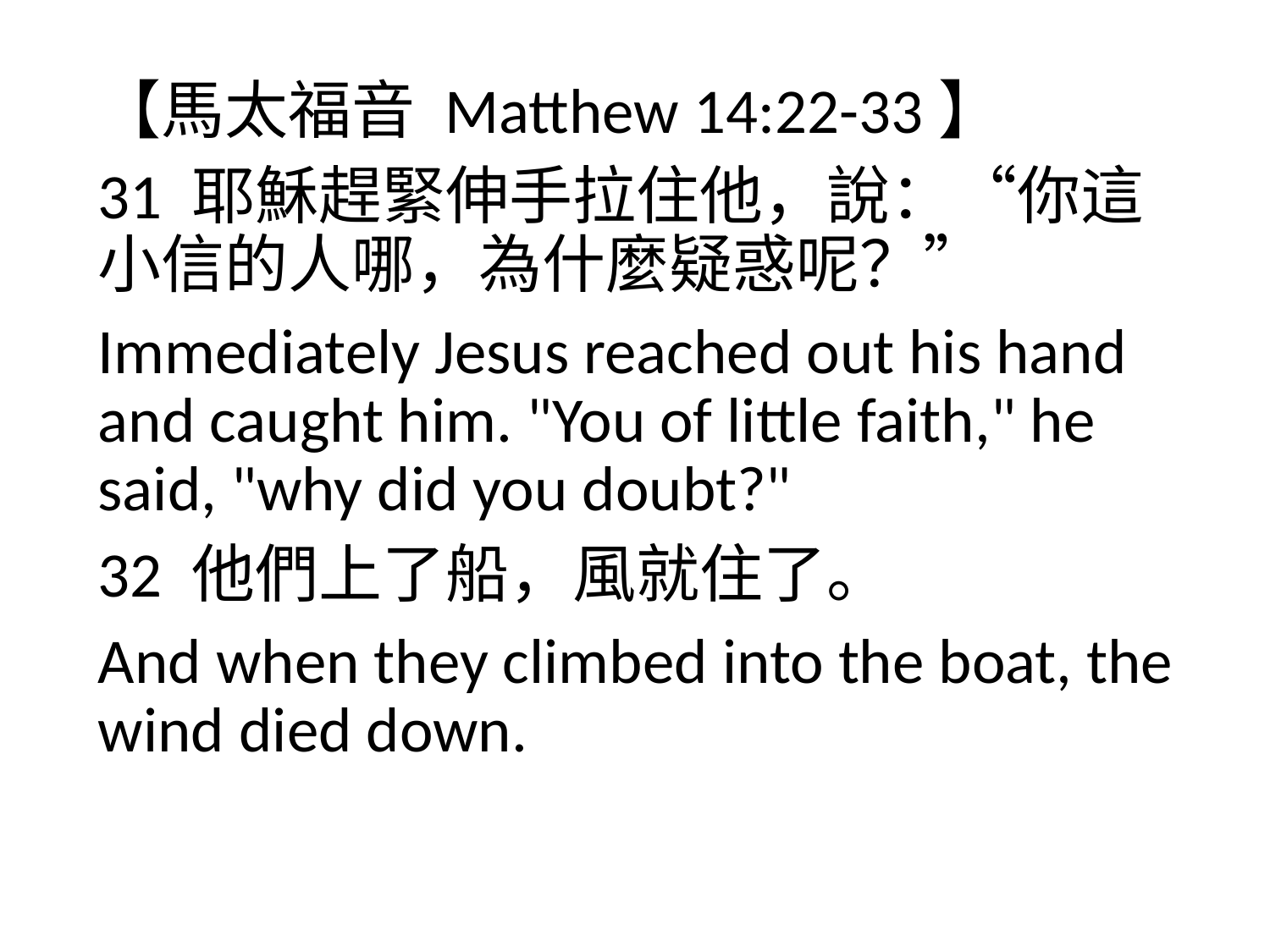

【馬太福音 Matthew 14:22-33】
31 耶穌趕緊伸手拉住他，說：“你這小信的人哪，為什麼疑惑呢？”
Immediately Jesus reached out his hand and caught him. "You of little faith," he said, "why did you doubt?"
32 他們上了船，風就住了。
And when they climbed into the boat, the wind died down.